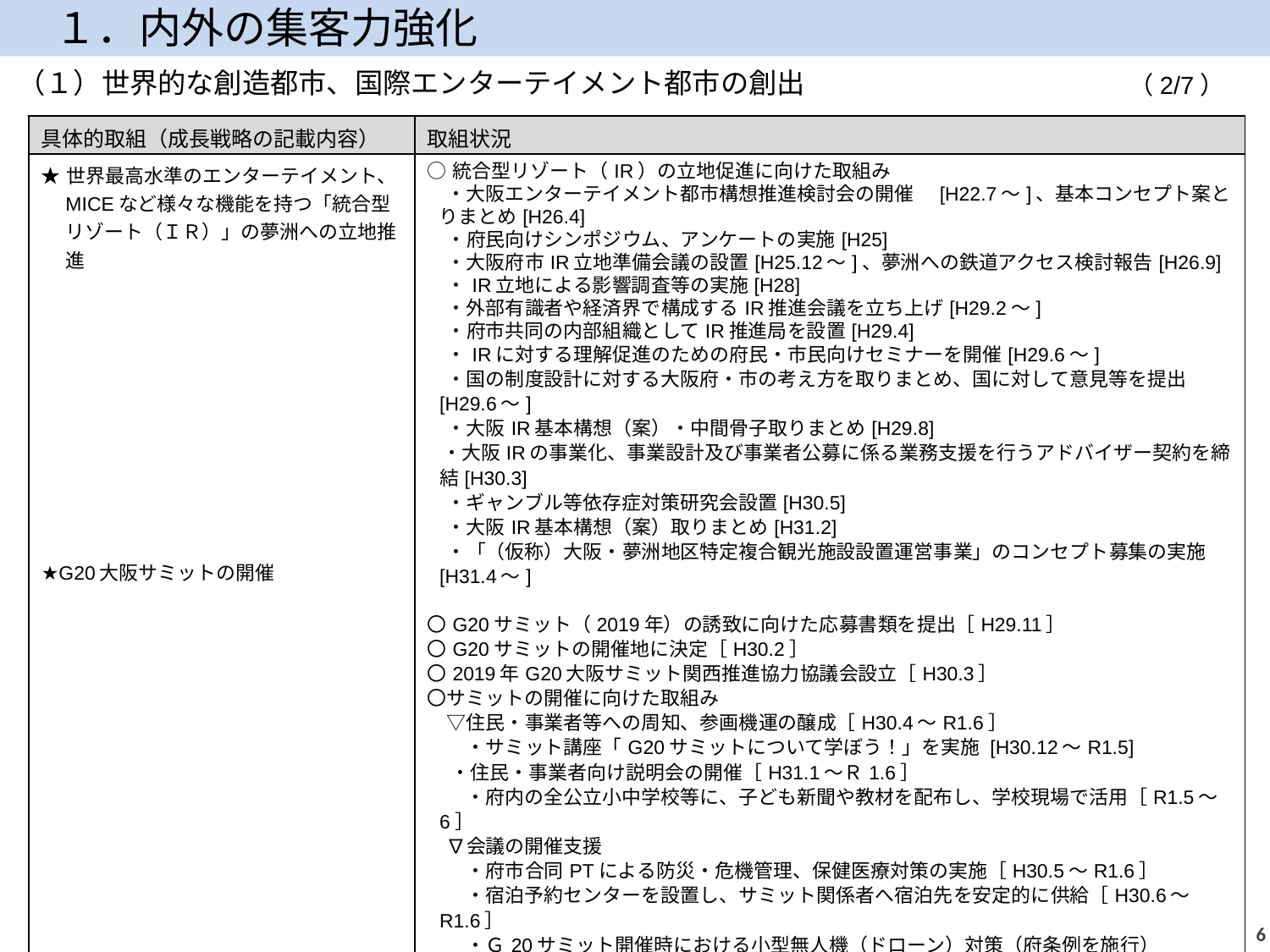

１．内外の集客力強化
（１）世界的な創造都市、国際エンターテイメント都市の創出
（2/7）
| 具体的取組（成長戦略の記載内容） | 取組状況 |
| --- | --- |
| ★世界最高水準のエンターテイメント、MICEなど様々な機能を持つ「統合型リゾート（ＩＲ）」の夢洲への立地推進 ★G20大阪サミットの開催 | ○統合型リゾート（IR）の立地促進に向けた取組み 　・大阪エンターテイメント都市構想推進検討会の開催　[H22.7～]、基本コンセプト案とりまとめ[H26.4] 　・府民向けシンポジウム、アンケートの実施[H25] 　・大阪府市IR立地準備会議の設置[H25.12～]、夢洲への鉄道アクセス検討報告[H26.9] 　・IR立地による影響調査等の実施[H28] 　・外部有識者や経済界で構成するIR推進会議を立ち上げ[H29.2～] 　・府市共同の内部組織としてIR推進局を設置[H29.4] 　・IRに対する理解促進のための府民・市民向けセミナーを開催[H29.6～] 　・国の制度設計に対する大阪府・市の考え方を取りまとめ、国に対して意見等を提出[H29.6～] 　・大阪IR基本構想（案）・中間骨子取りまとめ[H29.8] ・大阪IRの事業化、事業設計及び事業者公募に係る業務支援を行うアドバイザー契約を締結[H30.3] 　・ギャンブル等依存症対策研究会設置[H30.5] 　・大阪IR基本構想（案）取りまとめ[H31.2] 　・「（仮称）大阪・夢洲地区特定複合観光施設設置運営事業」のコンセプト募集の実施[H31.4～] 〇G20サミット（2019年）の誘致に向けた応募書類を提出［H29.11］ 〇G20サミットの開催地に決定［H30.2］ 〇2019年G20大阪サミット関西推進協力協議会設立［H30.3］ 〇サミットの開催に向けた取組み 　▽住民・事業者等への周知、参画機運の醸成［H30.4～R1.6］ 　　・サミット講座「G20サミットについて学ぼう！」を実施 [H30.12～R1.5] ・住民・事業者向け説明会の開催［H31.1～Ｒ1.6］ 　　・府内の全公立小中学校等に、子ども新聞や教材を配布し、学校現場で活用［R1.5～6］ 　∇会議の開催支援 　　・府市合同PTによる防災・危機管理、保健医療対策の実施［H30.5～R1.6］ 　　・宿泊予約センターを設置し、サミット関係者へ宿泊先を安定的に供給［H30.6～R1.6］ 　　・Ｇ20サミット開催時における小型無人機（ドローン）対策（府条例を施行）［H31.4］ 　　・検問等の負担軽減策として「住民・事業者確認カード」を発行［Ｒ1.5］ （次ページに続く） |
6